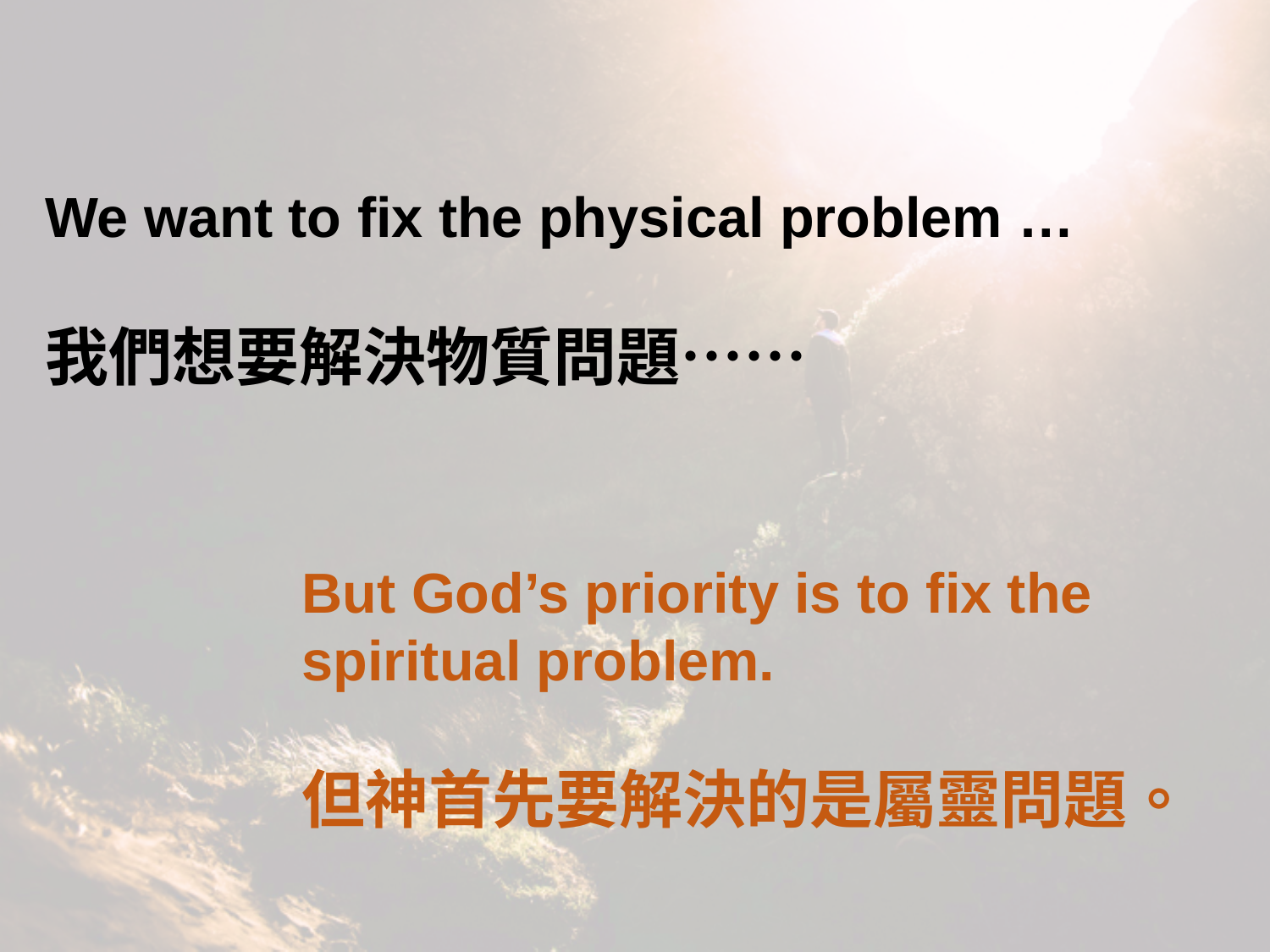

We want to fix the physical problem …

我們想要解決物質問題⋯⋯
But God’s priority is to fix the spiritual problem.

但神首先要解決的是屬靈問題。